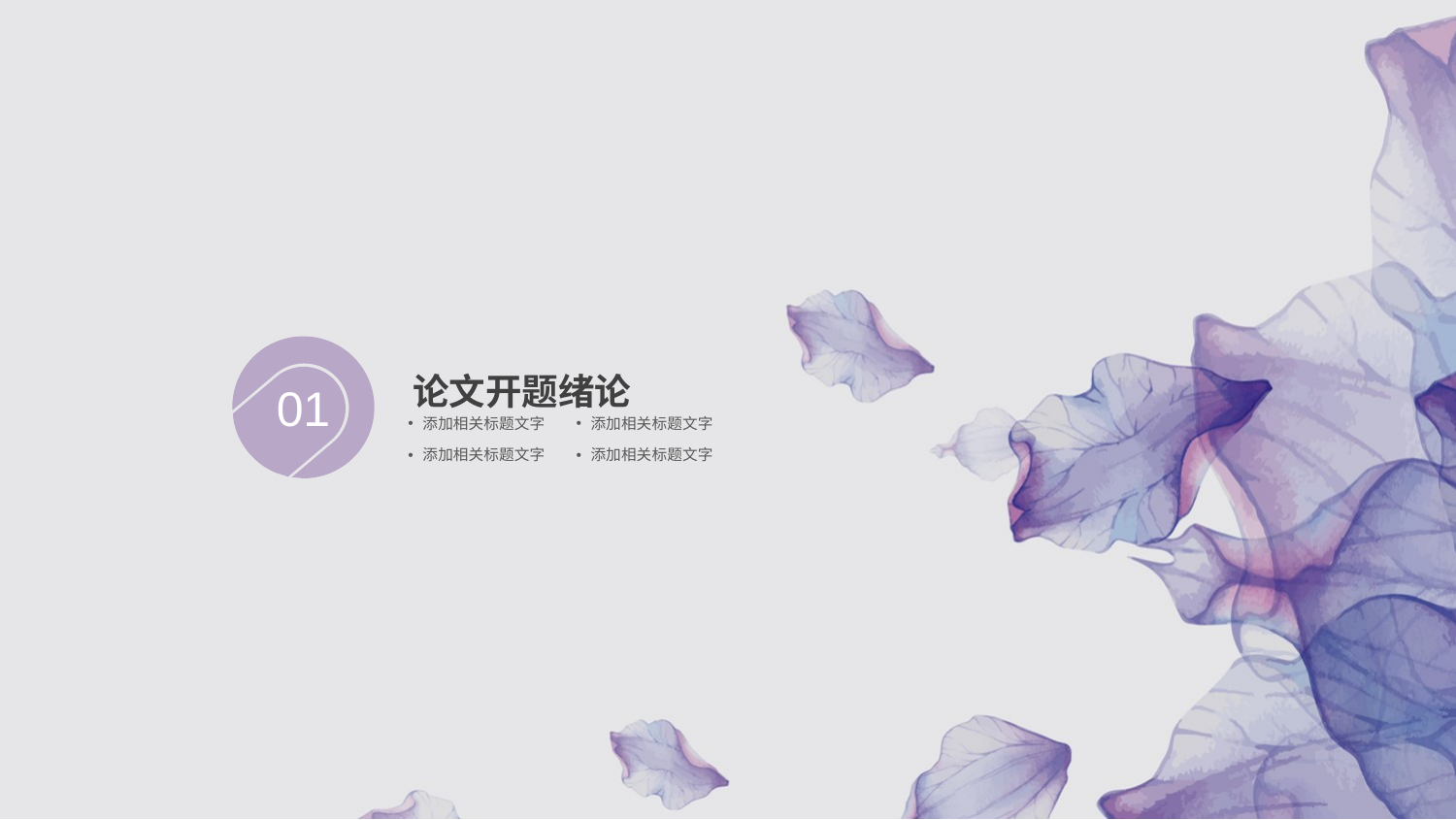

01
论文开题绪论
添加相关标题文字
添加相关标题文字
添加相关标题文字
添加相关标题文字